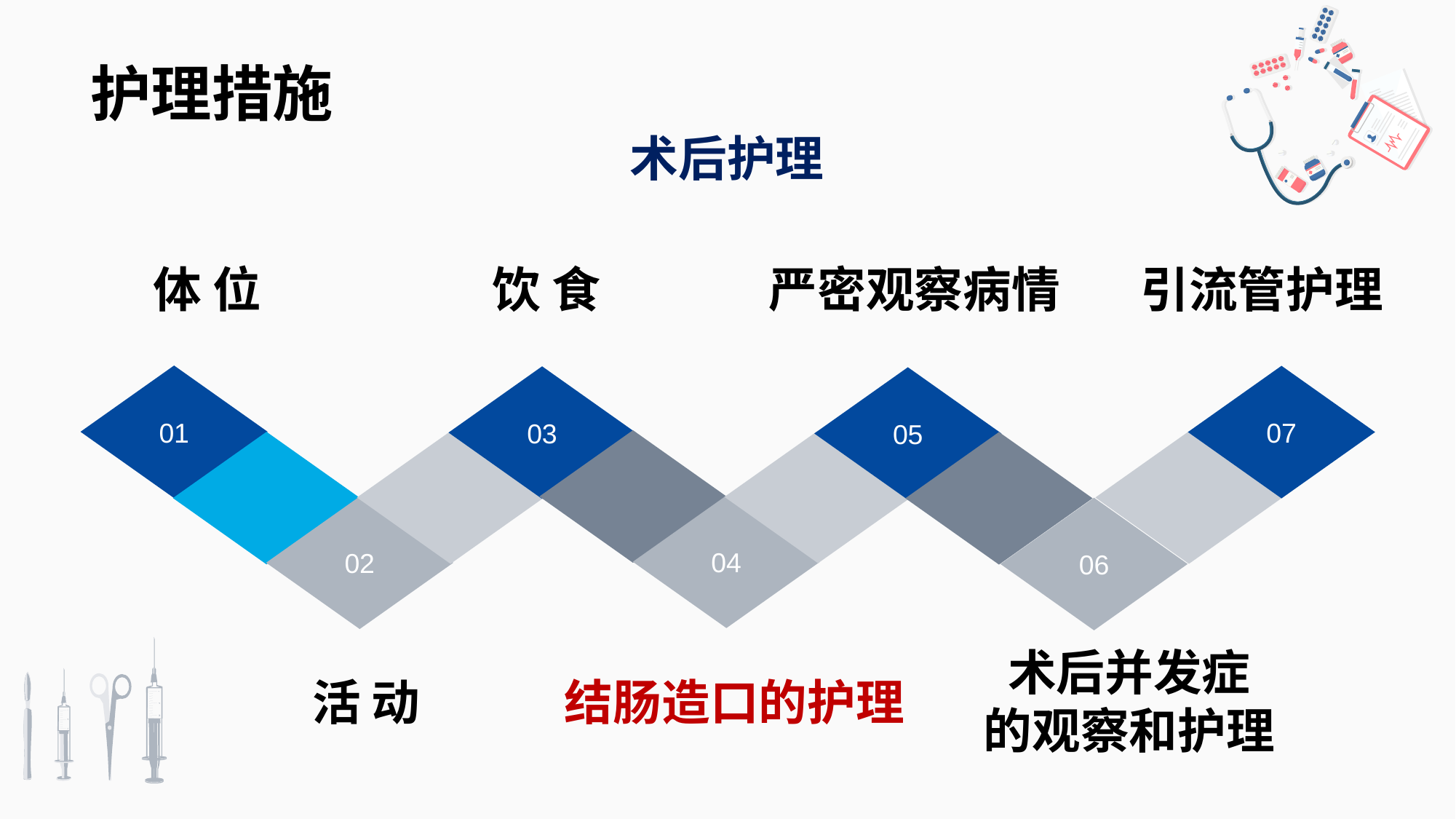

护理措施
术后护理
体 位
饮 食
严密观察病情
引流管护理
01
07
03
05

04
02
06
术后并发症
的观察和护理
活 动
结肠造口的护理